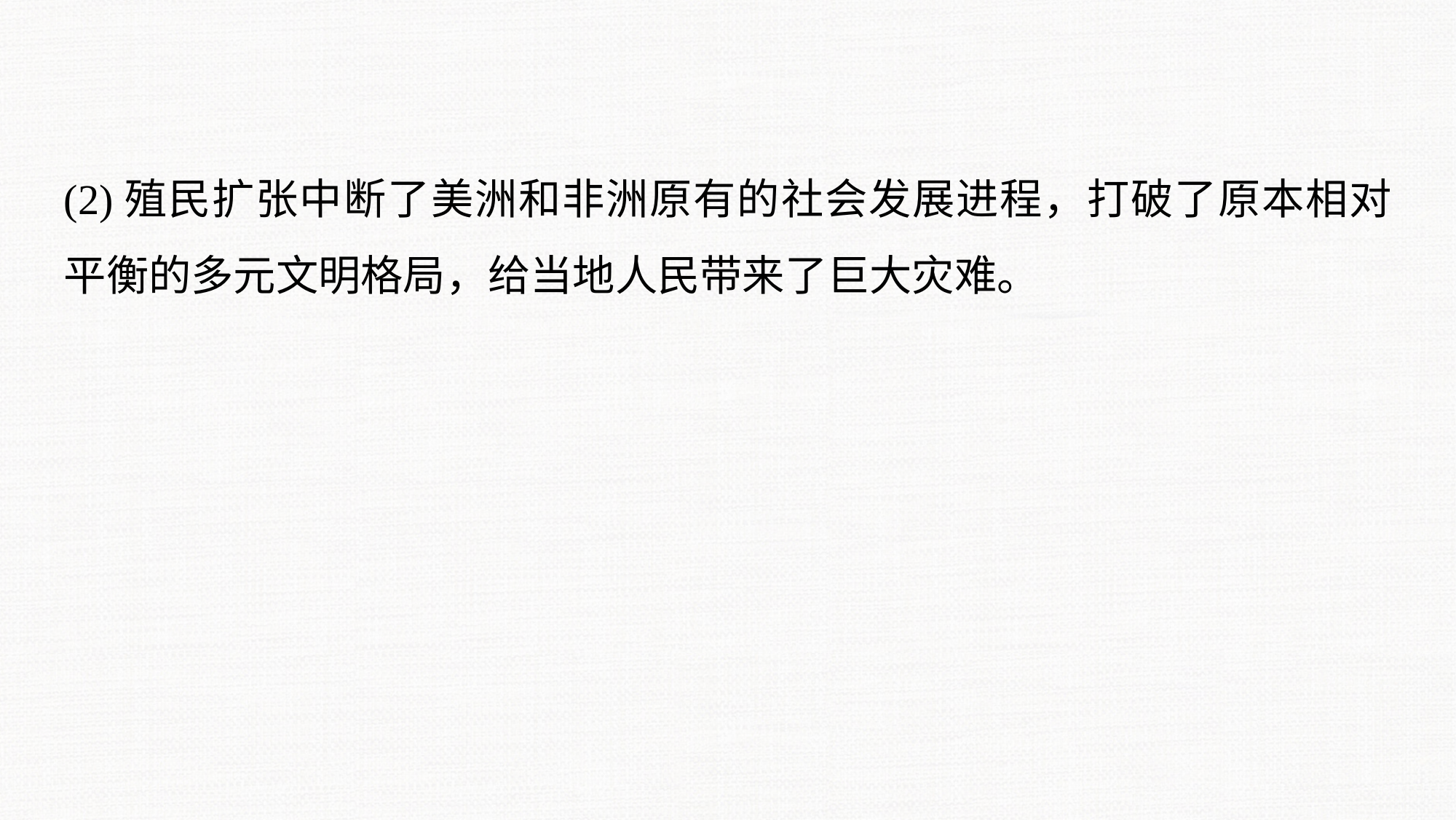

(2)殖民扩张中断了美洲和非洲原有的社会发展进程，打破了原本相对平衡的多元文明格局，给当地人民带来了巨大灾难。